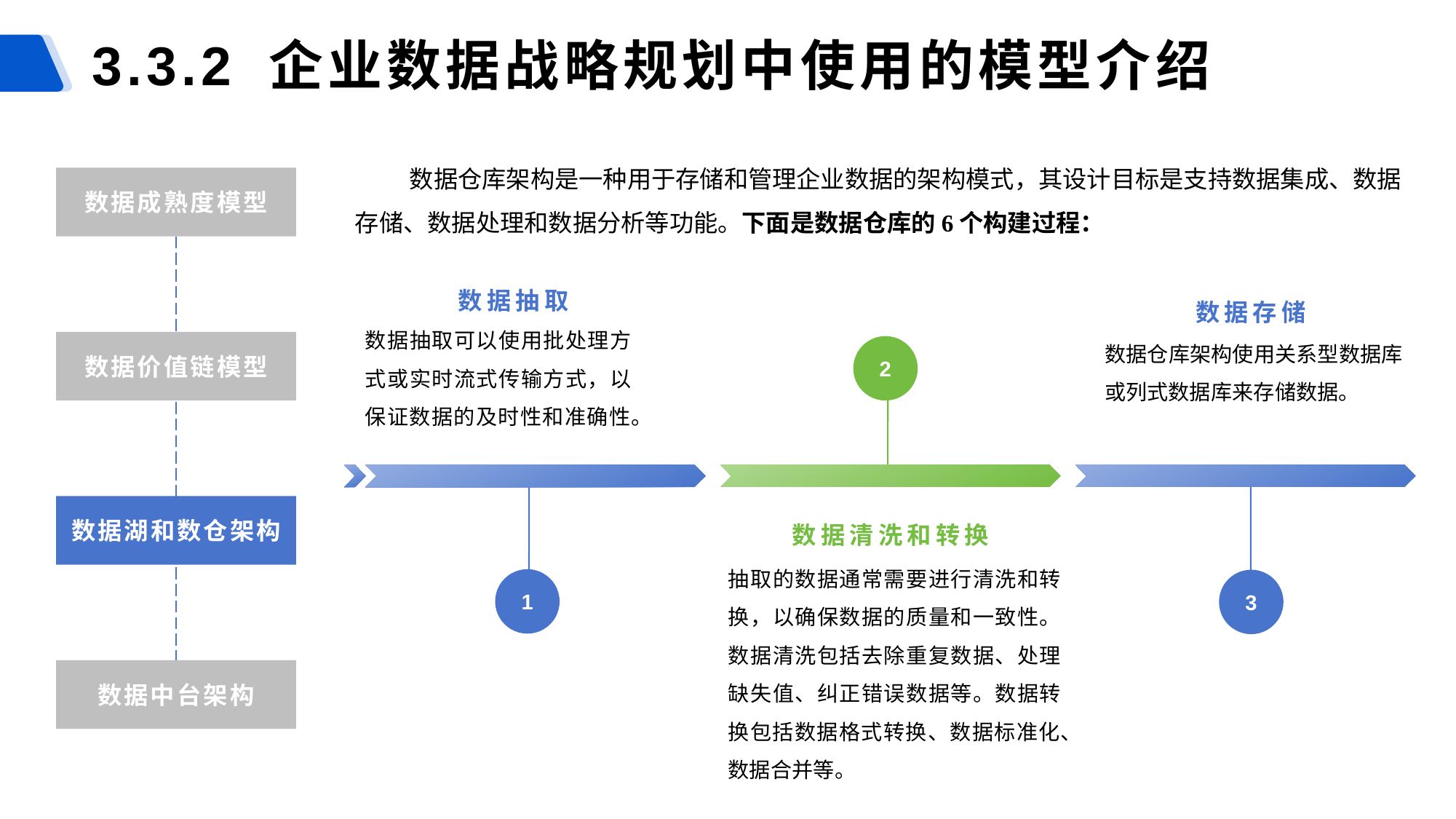

# 3.3.2 企业数据战略规划中使用的模型介绍
数据仓库架构是一种用于存储和管理企业数据的架构模式，其设计目标是支持数据集成、数据存储、数据处理和数据分析等功能。下面是数据仓库的6个构建过程：

数据成熟度模型
数据抽取
数据存储
数据抽取可以使用批处理方式或实时流式传输方式，以保证数据的及时性和准确性。
数据仓库架构使用关系型数据库或列式数据库来存储数据。
2

数据清洗和转换
抽取的数据通常需要进行清洗和转换，以确保数据的质量和一致性。数据清洗包括去除重复数据、处理缺失值、纠正错误数据等。数据转换包括数据格式转换、数据标准化、数据合并等。
1
3
数据价值链模型
数据湖和数仓架构
数据中台架构